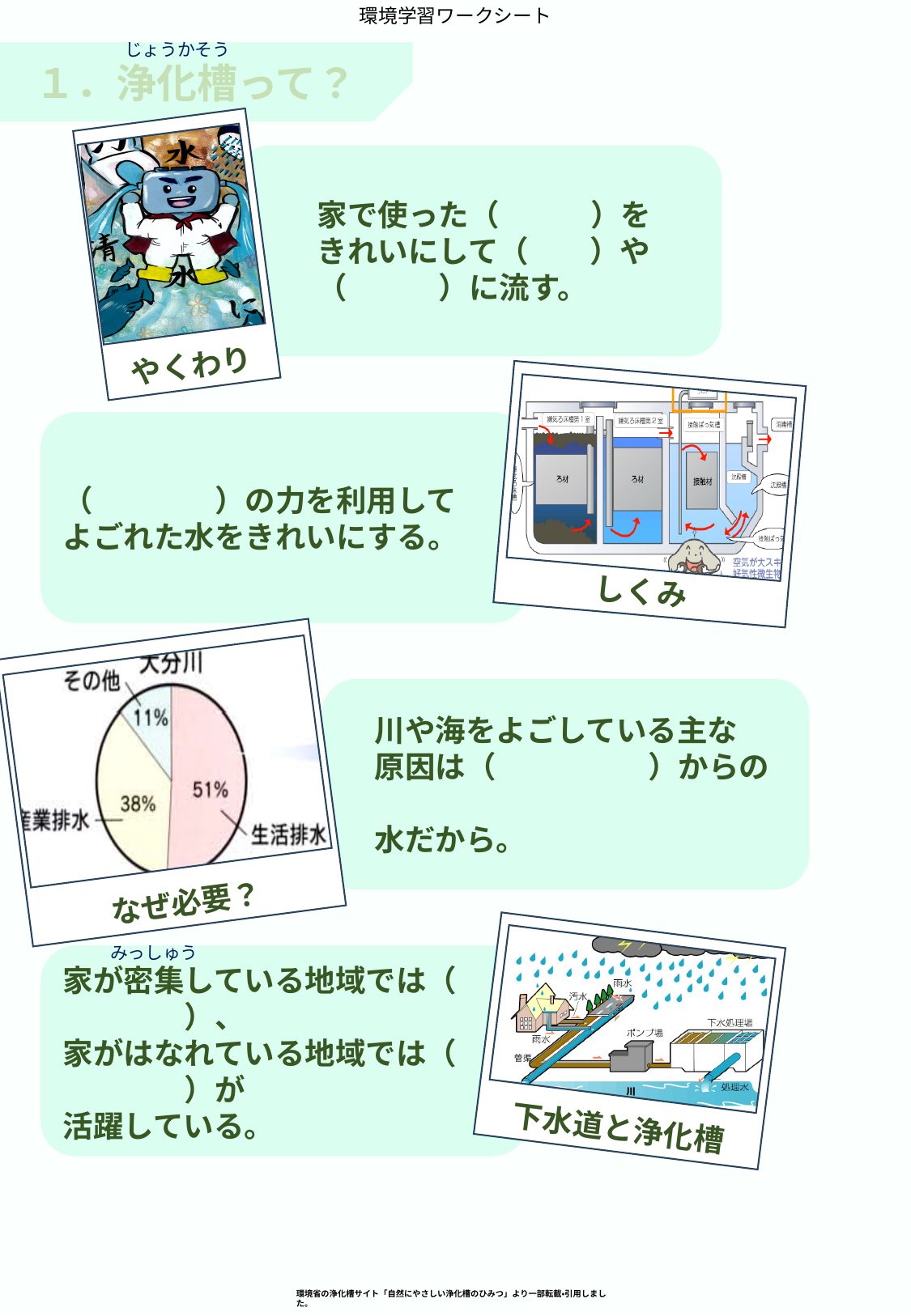

環境学習ワークシート
じょうかそう

１．浄化槽って？
やくわり

　　家で使った（　　　）を
　　きれいにして（　　）や
　　（　　　）に流す。
しくみ

（　　　　）の力を利用して
よごれた水をきれいにする。
なぜ必要？

　川や海をよごしている主な
　原因は（　　　　　）からの
　水だから。
下水道と浄化槽

みっしゅう
家が密集している地域では（　　　　　）、
家がはなれている地域では（　　　　　）が
活躍している。
環境省の浄化槽サイト「自然にやさしい浄化槽のひみつ」より一部転載・引用しました。